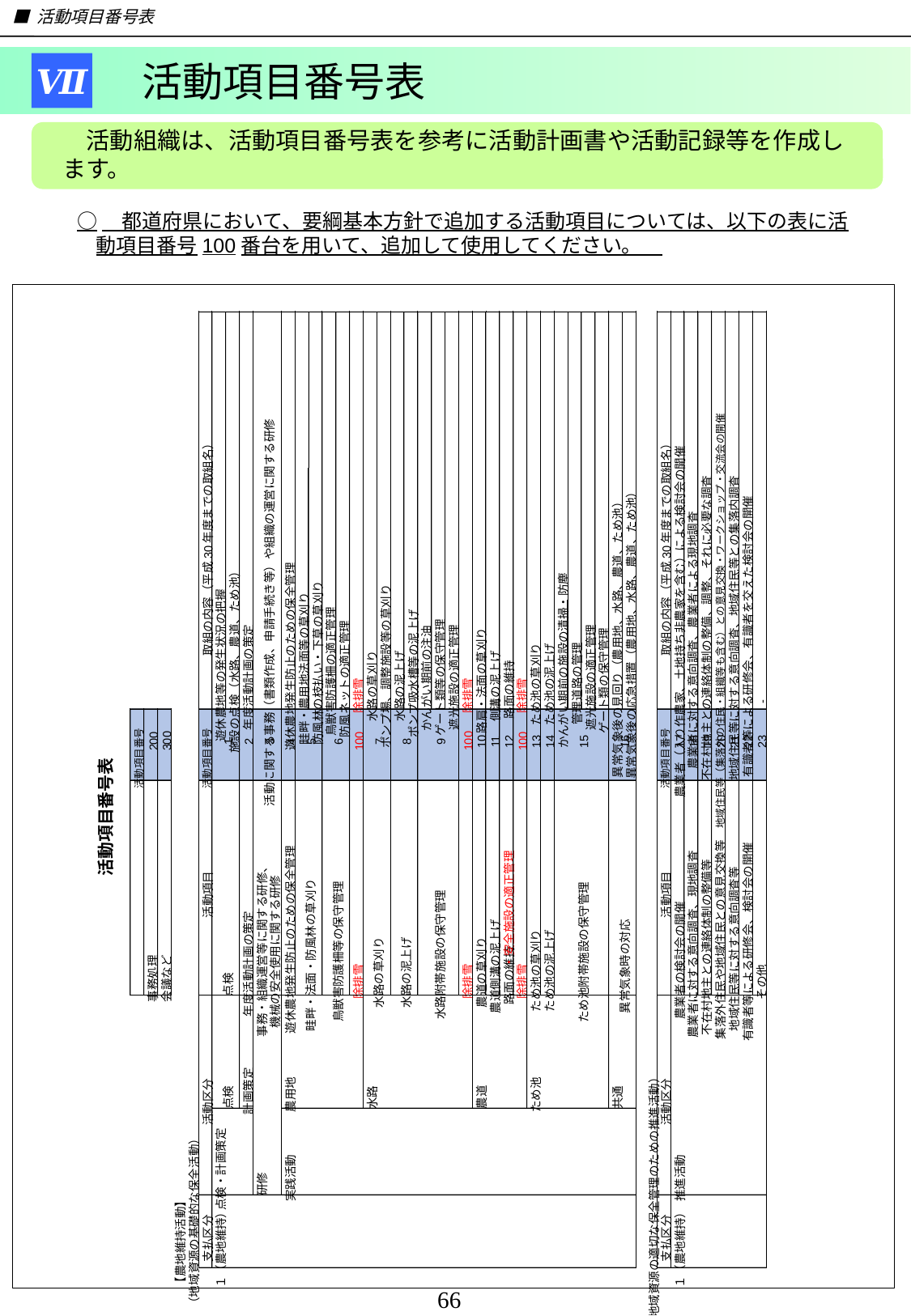

■ 活動項目番号表

　　　 活動項目番号表
Ⅶ
活動組織は、活動項目番号表を参考に活動計画書や活動記録等を作成します。

○　都道府県において、要綱基本方針で追加する活動項目については、以下の表に活動項目番号100番台を用いて、追加して使用してください。

活動項目番号表

活動項目番号

事務処理
200

会議など
300

【農地維持活動】
（地域資源の基礎的な保全活動）

支払区分
活動区分
活動項目
取組の内容（平成30年度までの取組名）
活動項目番号

１（農地維持）
点検・計画策定
遊休農地等の発生状況の把握
点検
点検
1

施設の点検（水路、農道、ため池）

計画策定
年度活動計画の策定
2
年度活動計画の策定

研修
事務・組織運営等に関する研修、
3
活動に関する事務（書類作成、申請手続き等）や組織の運営に関する研修
機械の安全使用に関する研修

実践活動
農用地
遊休農地発生防止のための保全管理
4
遊休農地発生防止のための保全管理

畦畔・農用地法面等の草刈り
畦畔・法面・防風林の草刈り
5

防風林の枝払い・下草の草刈り

鳥獣害防護柵の適正管理
鳥獣害防護柵等の保守管理
6

防風ネットの適正管理

除排雪
100
除排雪

水路
水路の草刈り
水路の草刈り
7

ポンプ場、調整施設等の草刈り

水路の泥上げ
水路の泥上げ
8

ポンプ吸水槽等の泥上げ

かんがい期前の注油
水路附帯施設の保守管理
9
ゲート類等の保守管理
遮光施設の適正管理
除排雪
100
除排雪
農道
農道の草刈り
10
路肩・法面の草刈り
農道側溝の泥上げ
11
側溝の泥上げ
路面の維持
・安全施設の適正管理
12
路面の維持
除排雪
100
除排雪
ため池
ため池の草刈り
13
ため池の草刈り
ため池の泥上げ
14
ため池の泥上げ
かんがい期前の施設の清掃・防塵
管理道路の管理
ため池附帯施設の保守管理
15
遮光施設の適正管理
ゲート類の保守管理
共通
異常気象後の見回り（農用地、水路、農道、ため池）
異常気象時の対応
16
異常気象後の応急措置（農用地、水路、農道、ため池）
（地域資源の適切な保全管理のための推進活動）

支払区分
活動区分
活動項目
取組の内容（平成30年度までの取組名）
活動項目番号
１（農地維持）
推進活動
農業者の検討会の開催
17
農業者（入り作農家、土地持ち非農家を含む）による検討会の開催
農業者に対する意向調査、現地調査
18
農業者に対する意向調査、農業者による現地調査
不在村地主との連絡体制の整備等
19
不在村地主との連絡体制の整備、調整、それに必要な調査
集落外住民や地域住民との意見交換等
20
地域住民等（集落外の住民・組織等も含む）との意見交換・ワークショップ・交流会の開催
地域住民等に対する意向調査等
21
地域住民等に対する意向調査、地域住民等との集落内調査
有識者等による研修会、検討会の開催
22
有識者等による研修会、有識者を交えた検討会の開催
その他
23
-

66